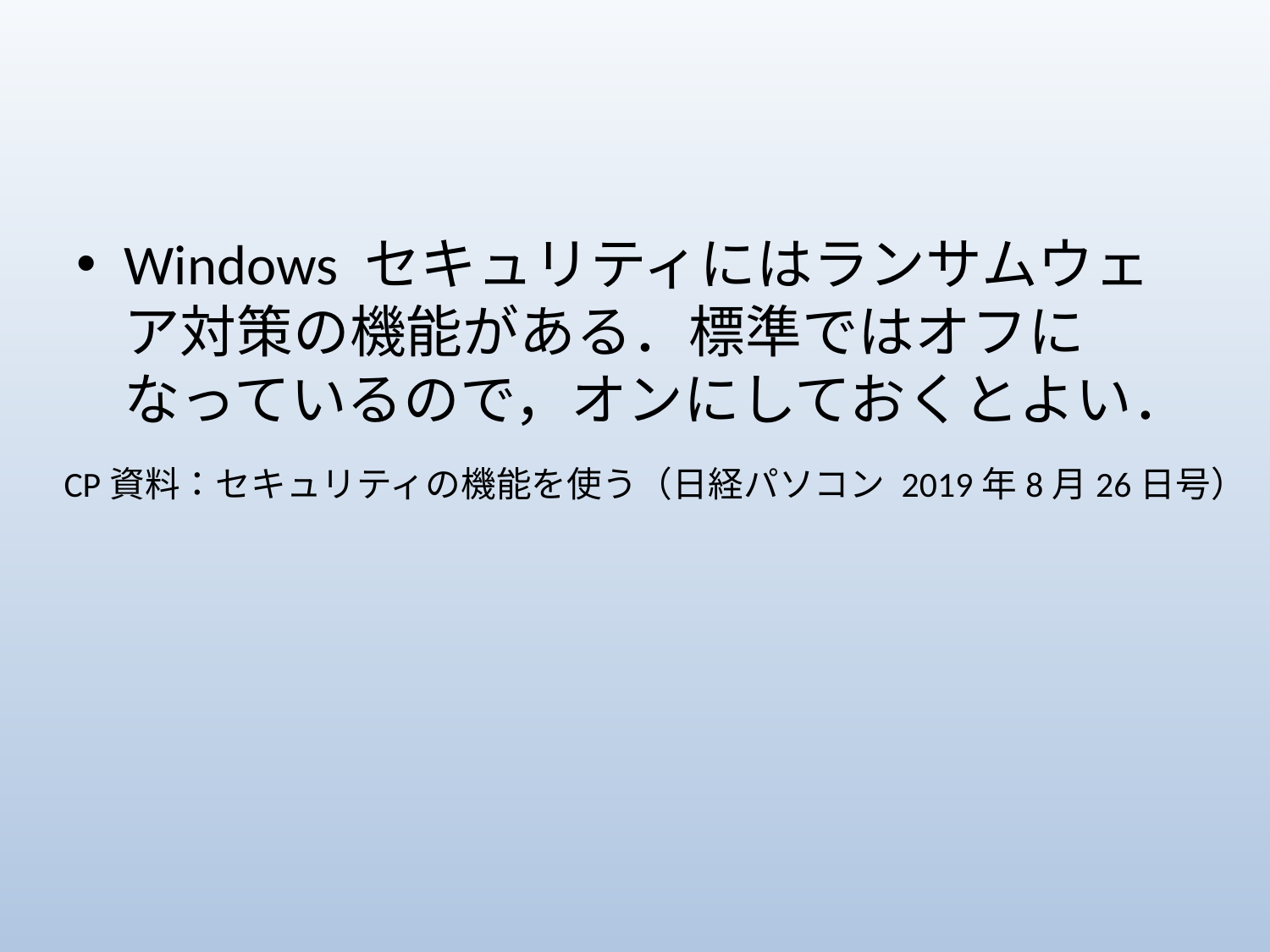

#
Windows セキュリティにはランサムウェア対策の機能がある．標準ではオフになっているので，オンにしておくとよい．
CP資料：セキュリティの機能を使う（日経パソコン 2019年8月26日号）